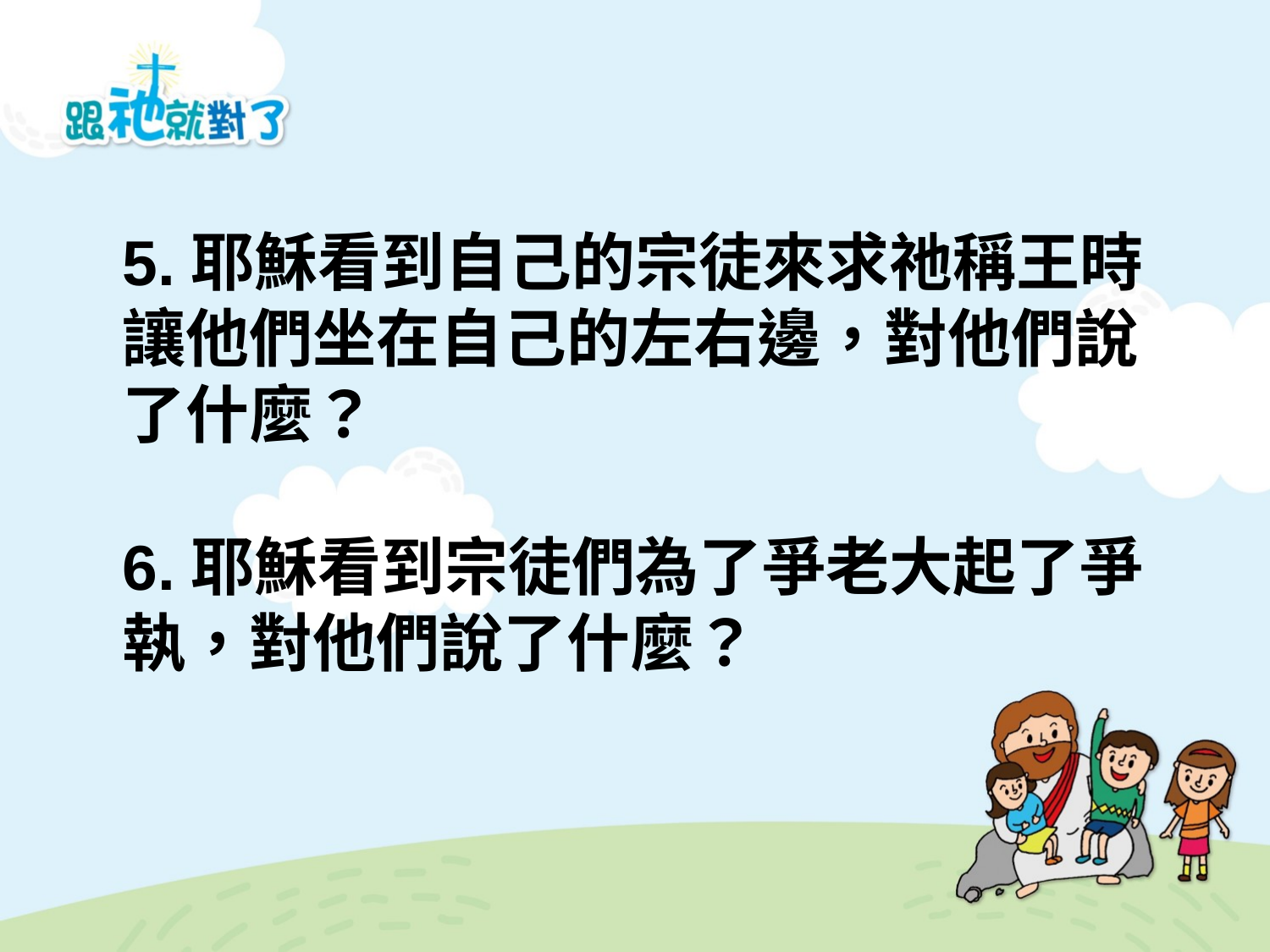

5.耶穌看到自己的宗徒來求祂稱王時讓他們坐在自己的左右邊，對他們說了什麼？

6.耶穌看到宗徒們為了爭老大起了爭執，對他們說了什麼？